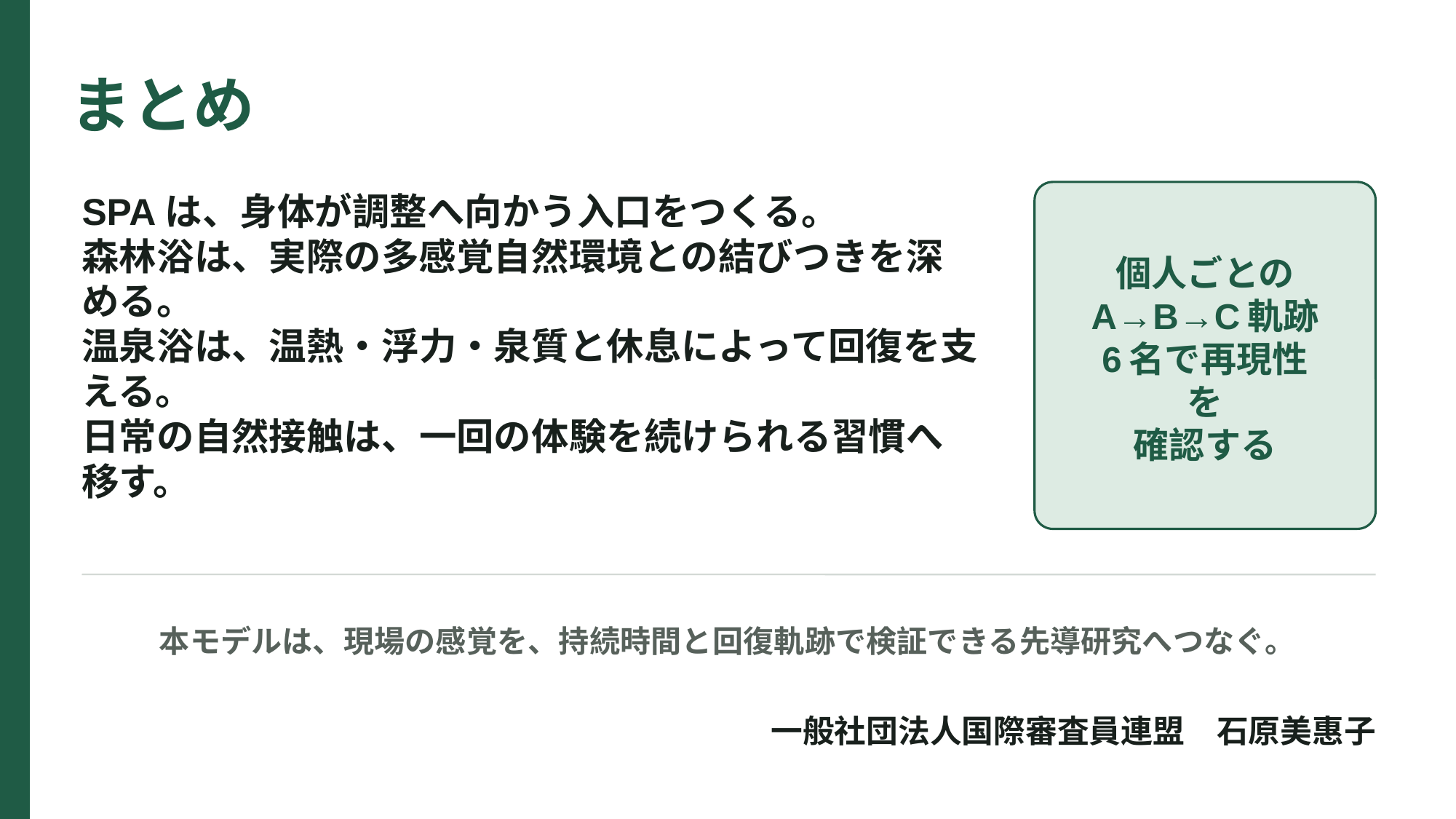

まとめ

SPAは、身体が調整へ向かう入口をつくる。
森林浴は、実際の多感覚自然環境との結びつきを深める。
温泉浴は、温熱・浮力・泉質と休息によって回復を支える。
日常の自然接触は、一回の体験を続けられる習慣へ移す。
個人ごとの
A→B→C軌跡
6名で再現性を
確認する

本モデルは、現場の感覚を、持続時間と回復軌跡で検証できる先導研究へつなぐ。
一般社団法人国際審査員連盟　石原美惠子